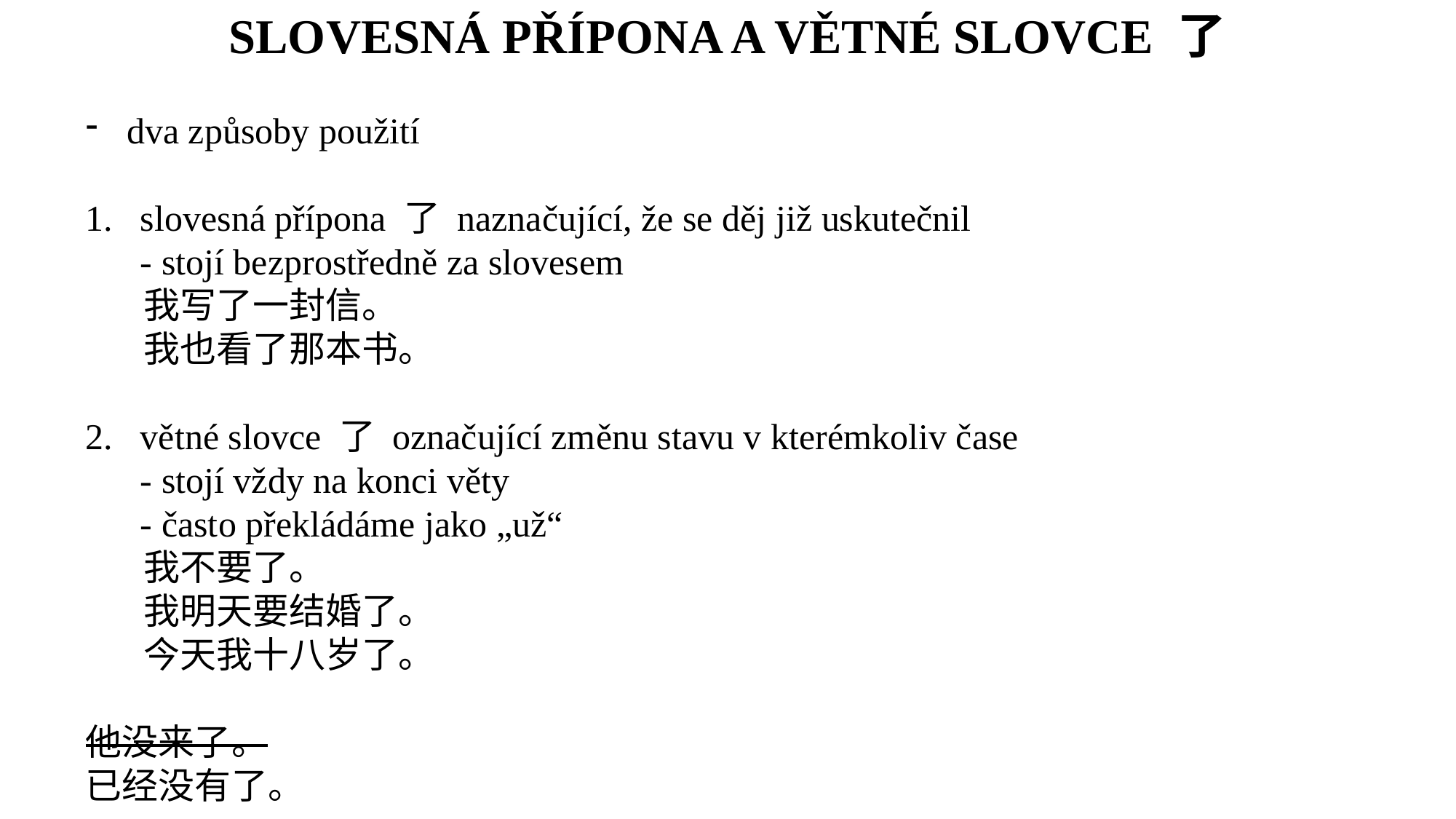

SLOVESNÁ PŘÍPONA A VĚTNÉ SLOVCE 了

dva způsoby použití

slovesná přípona 了 naznačující, že se děj již uskutečnil
      - stojí bezprostředně za slovesem
      我写了一封信。
      我也看了那本书。

větné slovce 了 označující změnu stavu v kterémkoliv čase
      - stojí vždy na konci věty
      - často překládáme jako „už“
      我不要了。
      我明天要结婚了。
      今天我十八岁了。

他没来了。
已经没有了。